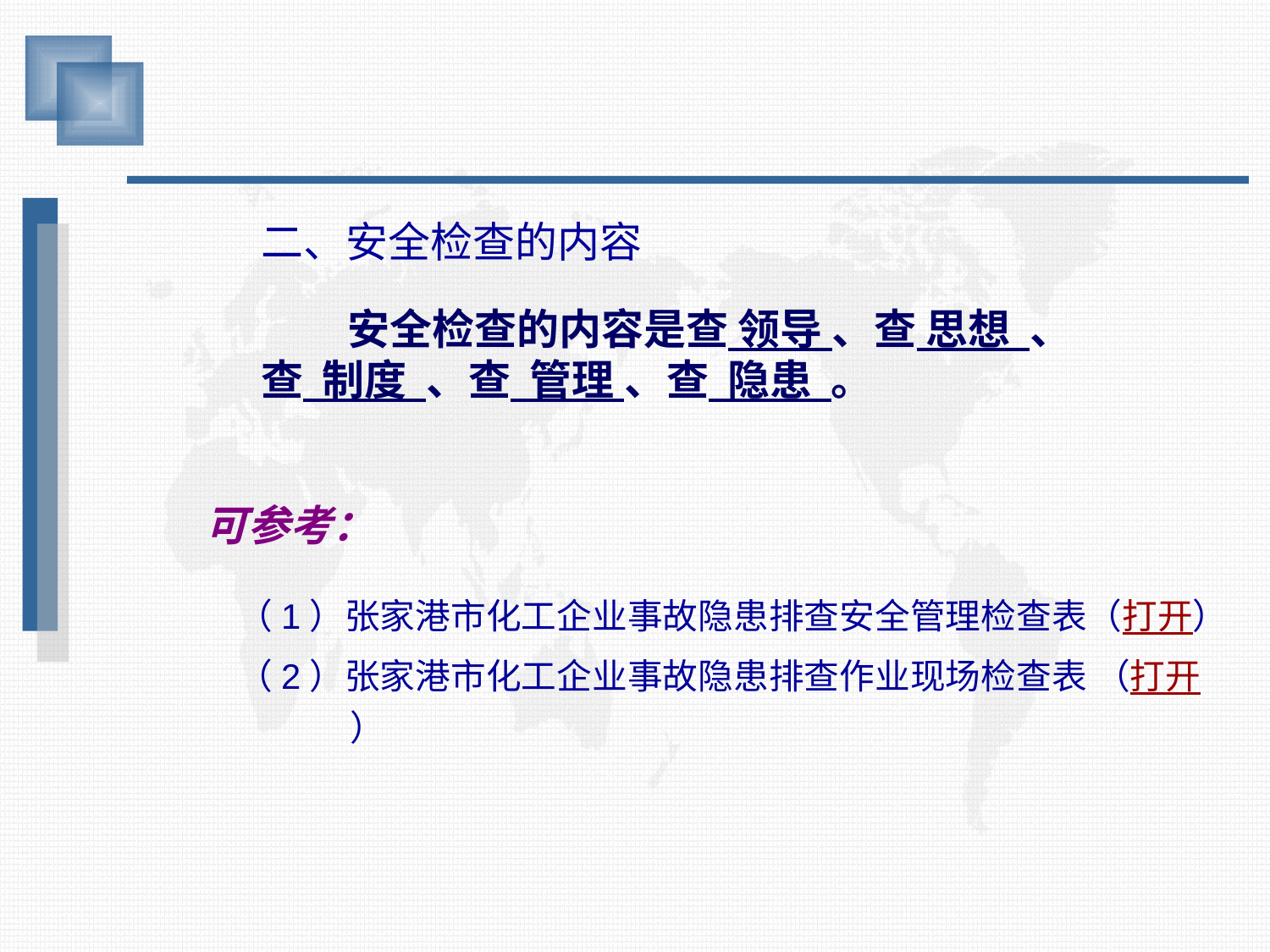

二、安全检查的内容
        安全检查的内容是查 领导 、查 思想  、查  制度  、查  管理 、查  隐患  。
可参考：
（1）张家港市化工企业事故隐患排查安全管理检查表（打开）
（2）张家港市化工企业事故隐患排查作业现场检查表 （打开）